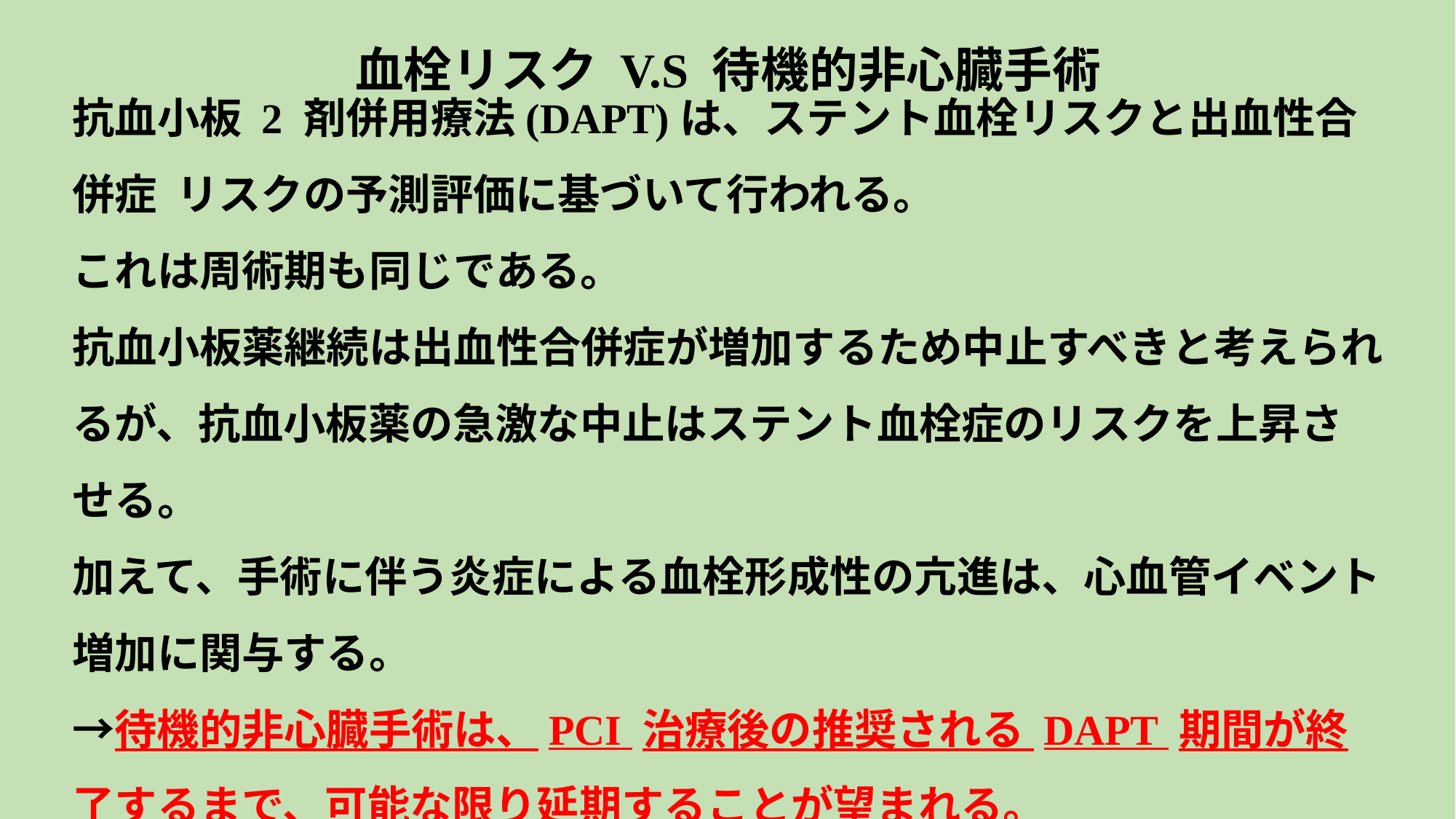

血栓リスク V.S 待機的非心臓手術
# 抗血小板 2 剤併用療法(DAPT)は、ステント血栓リスクと出血性合併症  リスクの予測評価に基づいて行われる。 これは周術期も同じである。 抗血小板薬継続は出血性合併症が増加するため中止すべきと考えられるが、抗血小板薬の急激な中止はステント血栓症のリスクを上昇させる。 加えて、手術に伴う炎症による血栓形成性の亢進は、心血管イベント増加に関与する。 →待機的非心臓手術は、PCI 治療後の推奨される DAPT 期間が終了するまで、可能な限り延期することが望まれる。